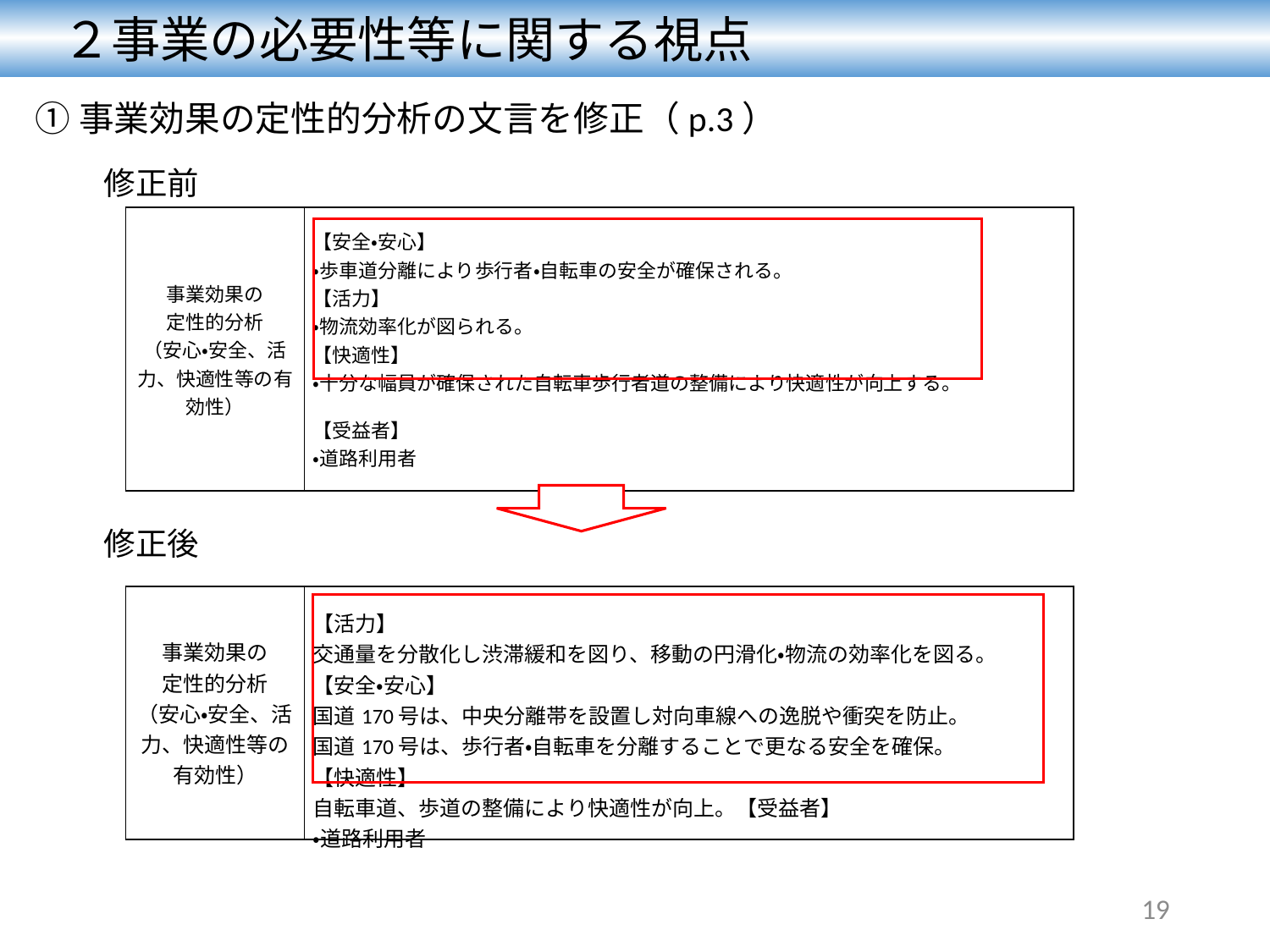

２事業の必要性等に関する視点
①事業効果の定性的分析の文言を修正（p.3）

修正前
| 事業効果の 定性的分析 （安心・安全、活力、快適性等の有効性） | 【安全・安心】 ・歩車道分離により歩行者・自転車の安全が確保される。 【活力】 ・物流効率化が図られる。 【快適性】 ・十分な幅員が確保された自転車歩行者道の整備により快適性が向上する。   【受益者】 ・道路利用者 |
| --- | --- |

修正後
| 事業効果の 定性的分析 （安心・安全、活力、快適性等の有効性） | 【活力】 交通量を分散化し渋滞緩和を図り、移動の円滑化・物流の効率化を図る。 【安全・安心】 国道170号は、中央分離帯を設置し対向車線への逸脱や衝突を防止。 国道170号は、歩行者・自転車を分離することで更なる安全を確保。 【快適性】 自転車道、歩道の整備により快適性が向上。【受益者】 ・道路利用者 |
| --- | --- |

19